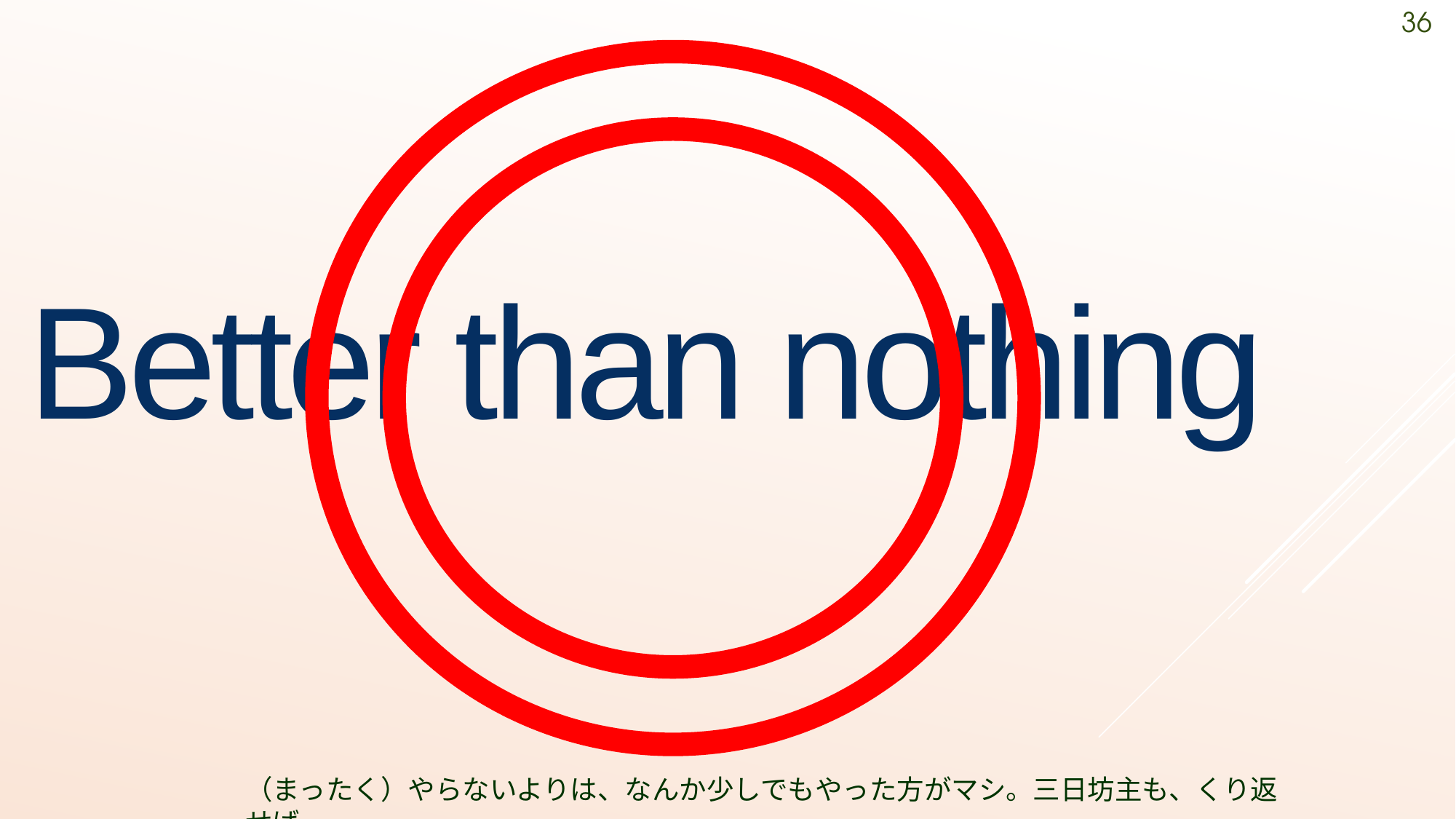

36

Better than nothing
（まったく）やらないよりは、なんか少しでもやった方がマシ。三日坊主も、くり返せば。。。。。